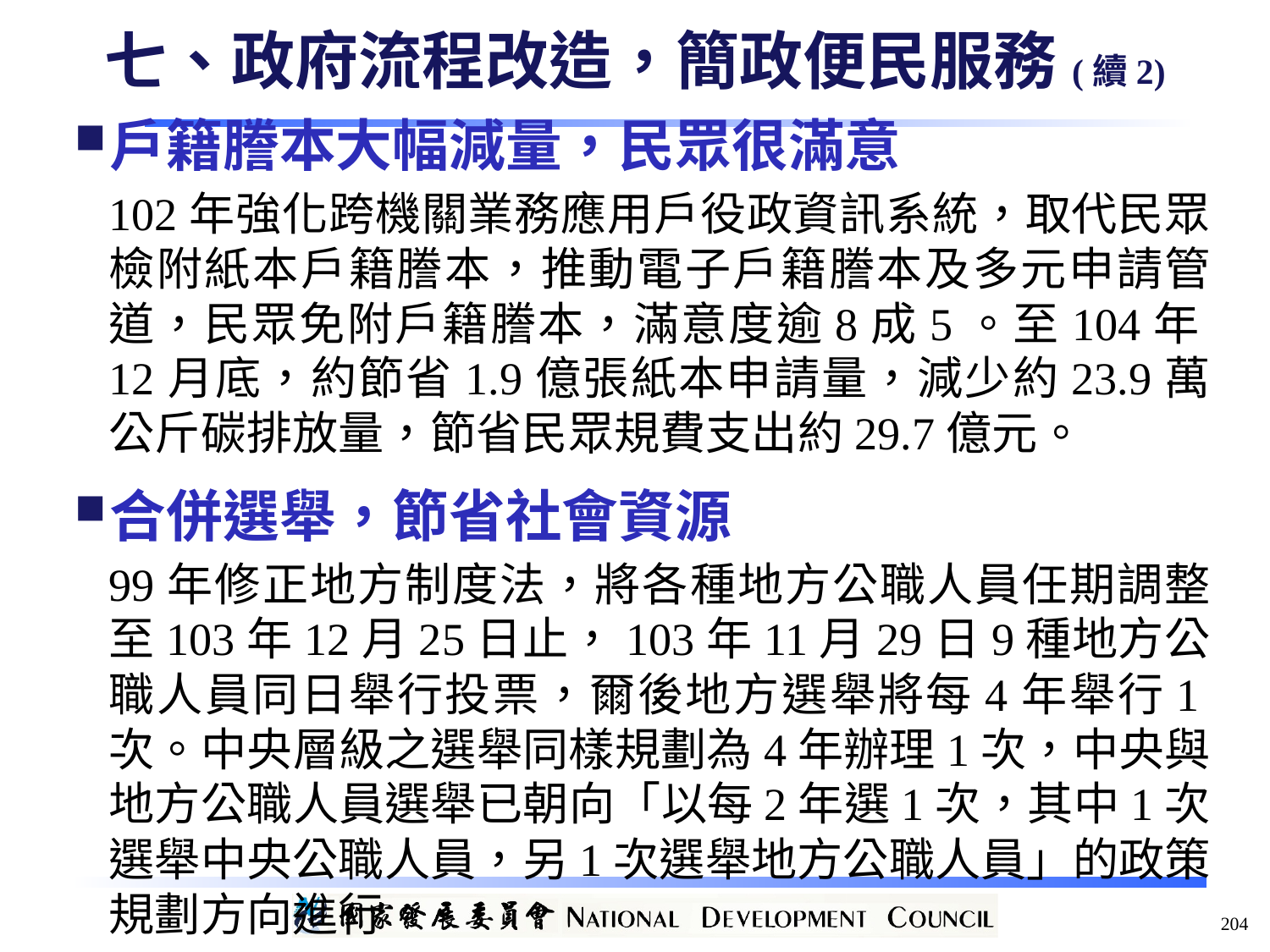

七、政府流程改造，簡政便民服務(續2)
戶籍謄本大幅減量，民眾很滿意
102年強化跨機關業務應用戶役政資訊系統，取代民眾檢附紙本戶籍謄本，推動電子戶籍謄本及多元申請管道，民眾免附戶籍謄本，滿意度逾8成5。至104年12月底，約節省1.9億張紙本申請量，減少約23.9萬公斤碳排放量，節省民眾規費支出約29.7億元。
合併選舉，節省社會資源
99年修正地方制度法，將各種地方公職人員任期調整至103年12月25日止，103年11月29日9種地方公職人員同日舉行投票，爾後地方選舉將每4年舉行1次。中央層級之選舉同樣規劃為4年辦理1次，中央與地方公職人員選舉已朝向「以每2年選1次，其中1次選舉中央公職人員，另1次選舉地方公職人員」的政策規劃方向進行。

204